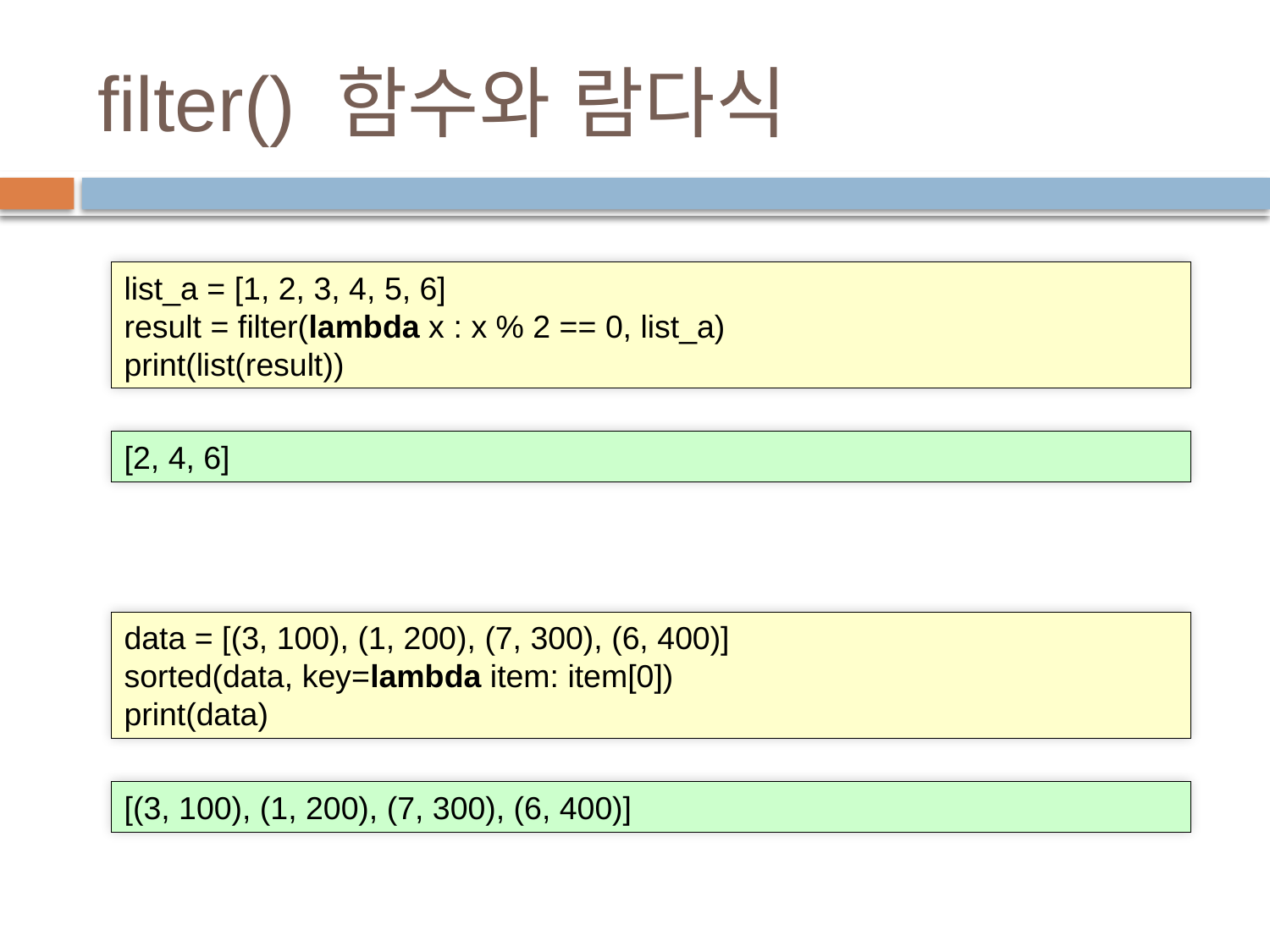

# filter() 함수와 람다식
list_a = [1, 2, 3, 4, 5, 6]
result = filter(lambda x : x % 2 == 0, list_a)
print(list(result))
[2, 4, 6]
data = [(3, 100), (1, 200), (7, 300), (6, 400)]
sorted(data, key=lambda item: item[0])
print(data)
[(3, 100), (1, 200), (7, 300), (6, 400)]